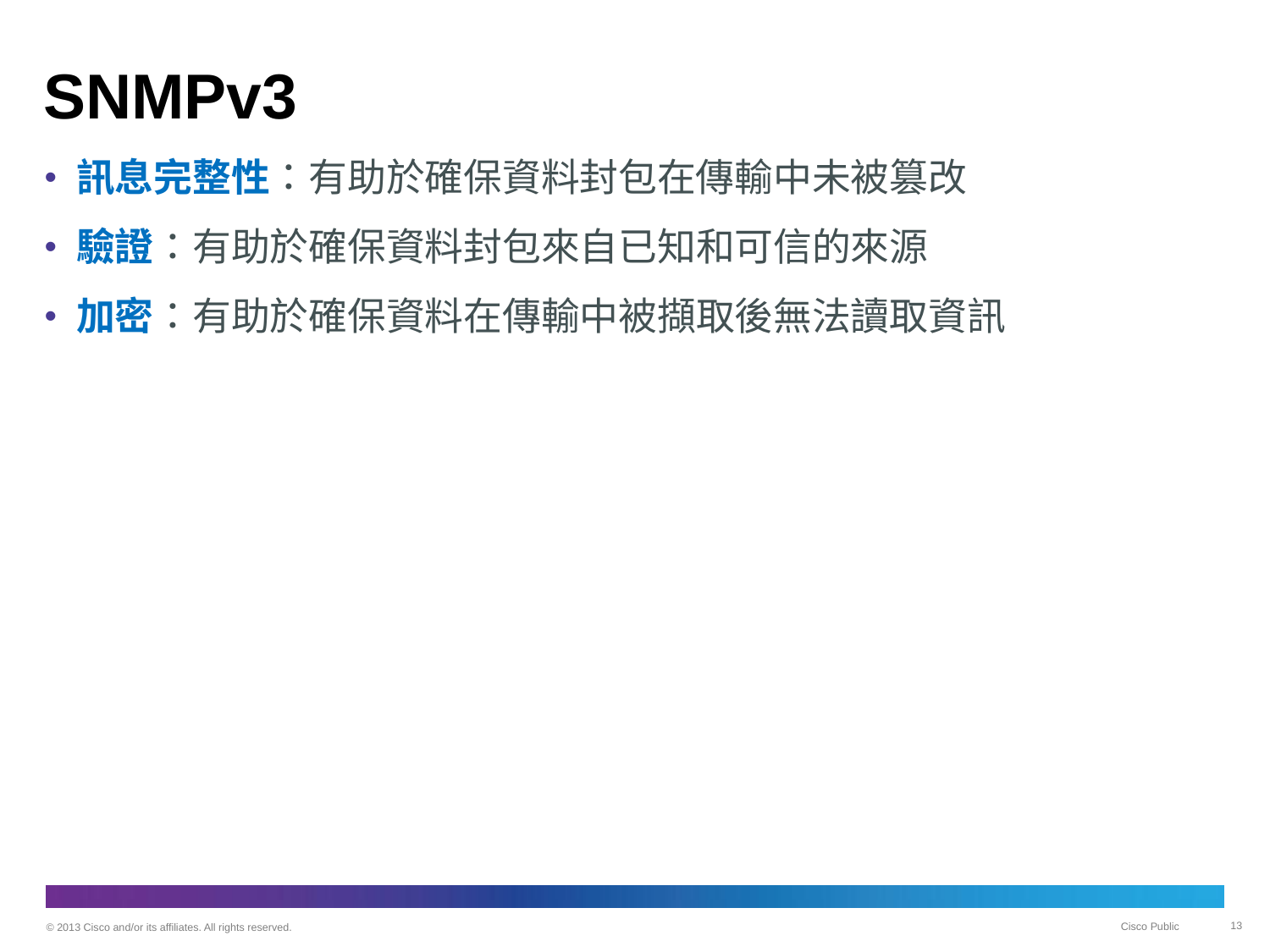

# SNMPv3
訊息完整性：有助於確保資料封包在傳輸中未被篡改
驗證：有助於確保資料封包來自已知和可信的來源
加密：有助於確保資料在傳輸中被擷取後無法讀取資訊